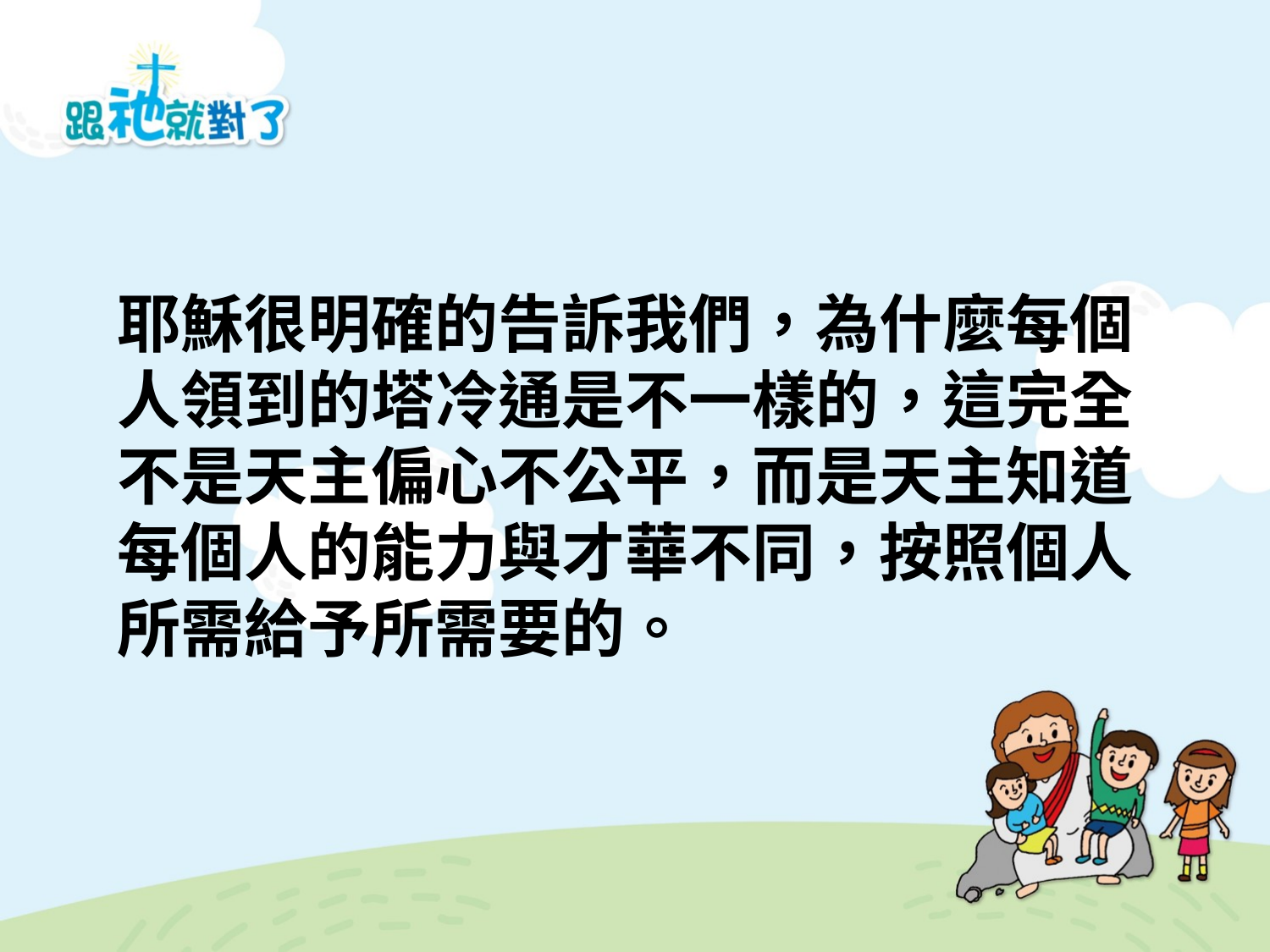

耶穌很明確的告訴我們，為什麼每個人領到的塔冷通是不一樣的，這完全不是天主偏心不公平，而是天主知道每個人的能力與才華不同，按照個人所需給予所需要的。